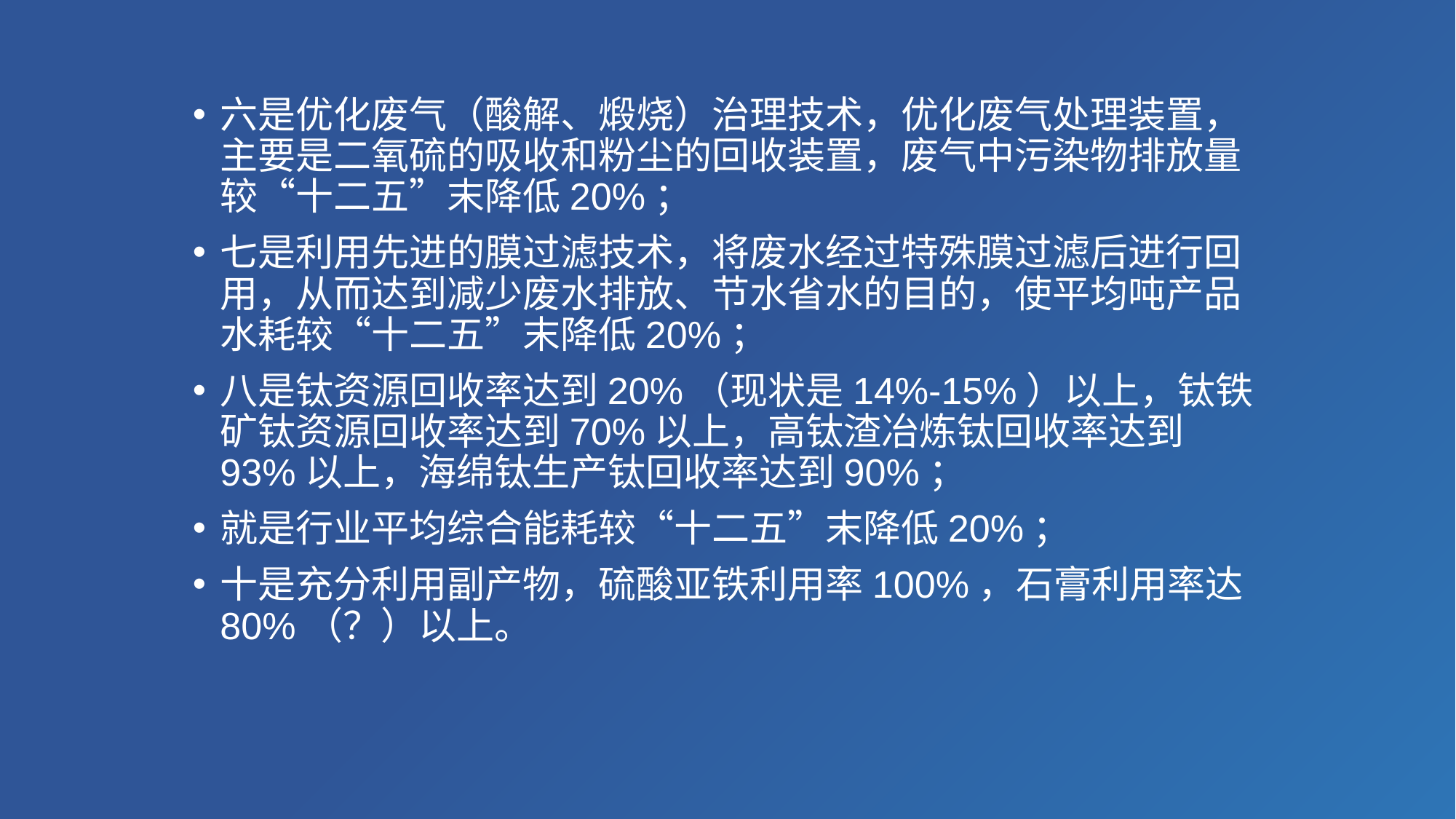

六是优化废气（酸解、煅烧）治理技术，优化废气处理装置，主要是二氧硫的吸收和粉尘的回收装置，废气中污染物排放量较“十二五”末降低20%；
七是利用先进的膜过滤技术，将废水经过特殊膜过滤后进行回用，从而达到减少废水排放、节水省水的目的，使平均吨产品水耗较“十二五”末降低20%；
八是钛资源回收率达到20%（现状是14%-15%）以上，钛铁矿钛资源回收率达到70%以上，高钛渣冶炼钛回收率达到93%以上，海绵钛生产钛回收率达到90%；
就是行业平均综合能耗较“十二五”末降低20%；
十是充分利用副产物，硫酸亚铁利用率100%，石膏利用率达80%（？）以上。